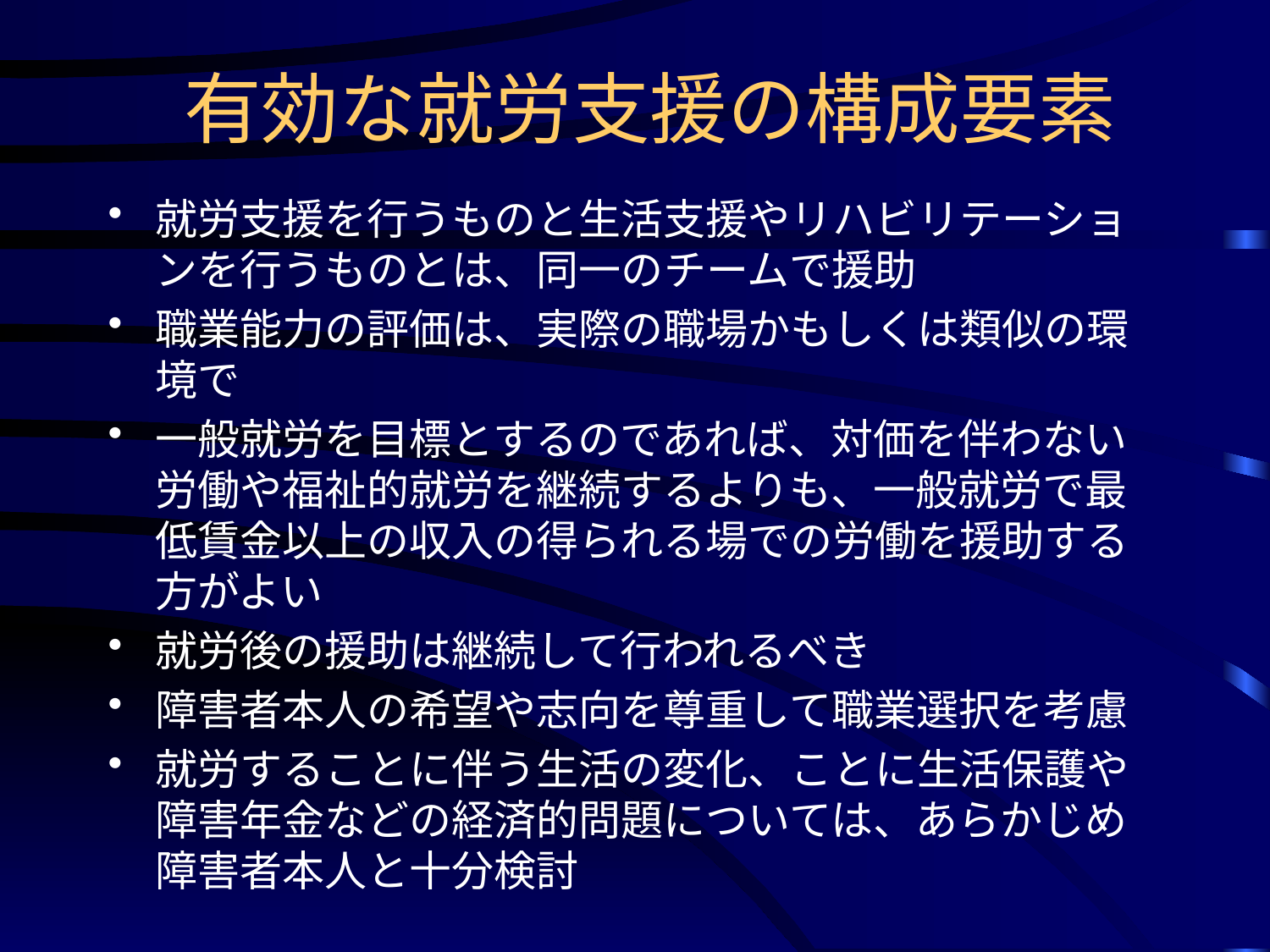

# 有効な就労支援の構成要素
就労支援を行うものと生活支援やリハビリテーションを行うものとは、同一のチームで援助
職業能力の評価は、実際の職場かもしくは類似の環境で
一般就労を目標とするのであれば、対価を伴わない労働や福祉的就労を継続するよりも、一般就労で最低賃金以上の収入の得られる場での労働を援助する方がよい
就労後の援助は継続して行われるべき
障害者本人の希望や志向を尊重して職業選択を考慮
就労することに伴う生活の変化、ことに生活保護や障害年金などの経済的問題については、あらかじめ障害者本人と十分検討